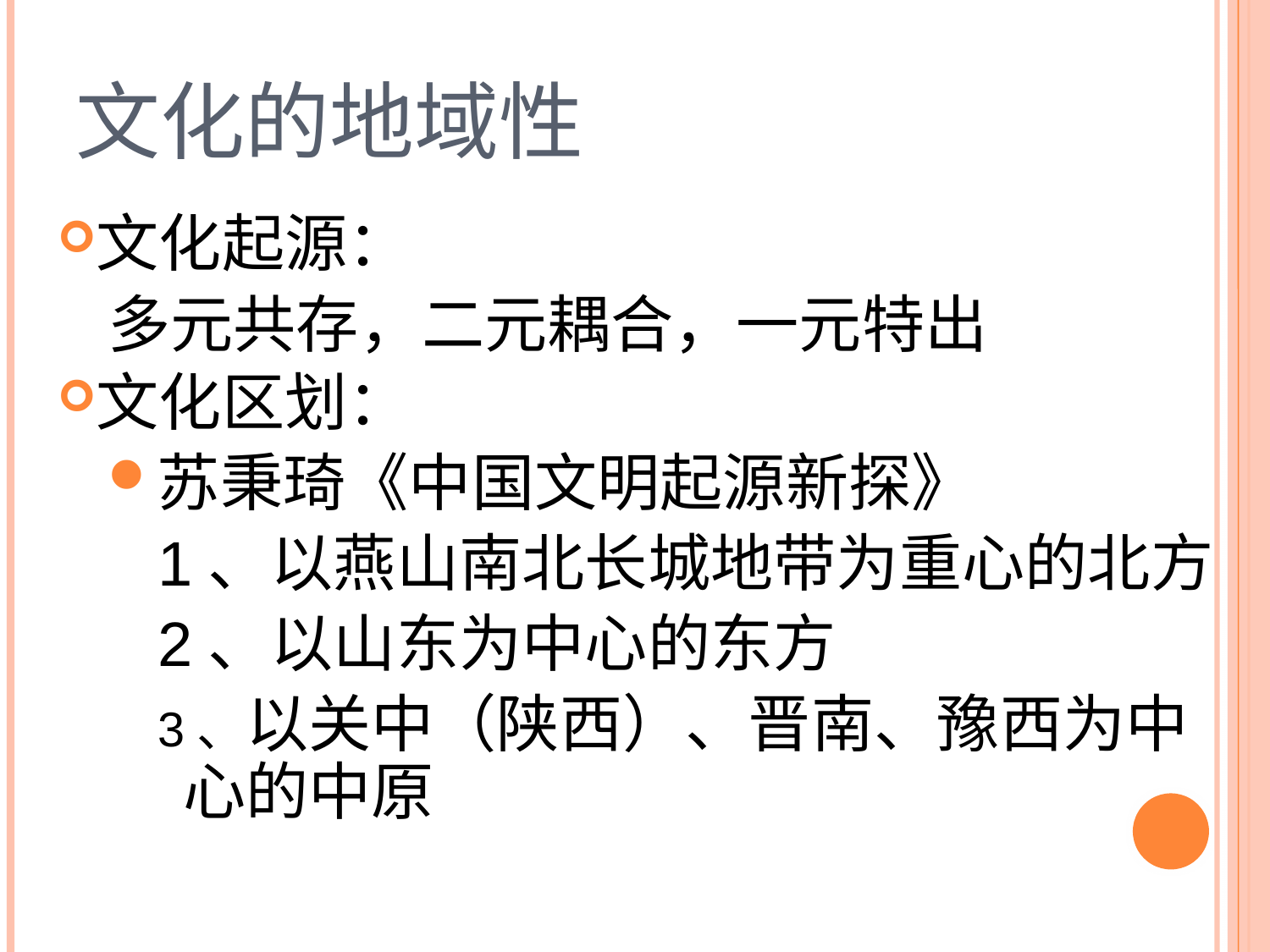

# 文化的地域性
文化起源：
多元共存，二元耦合，一元特出
文化区划：
苏秉琦《中国文明起源新探》
1、以燕山南北长城地带为重心的北方
2、以山东为中心的东方
3、以关中（陕西）、晋南、豫西为中心的中原